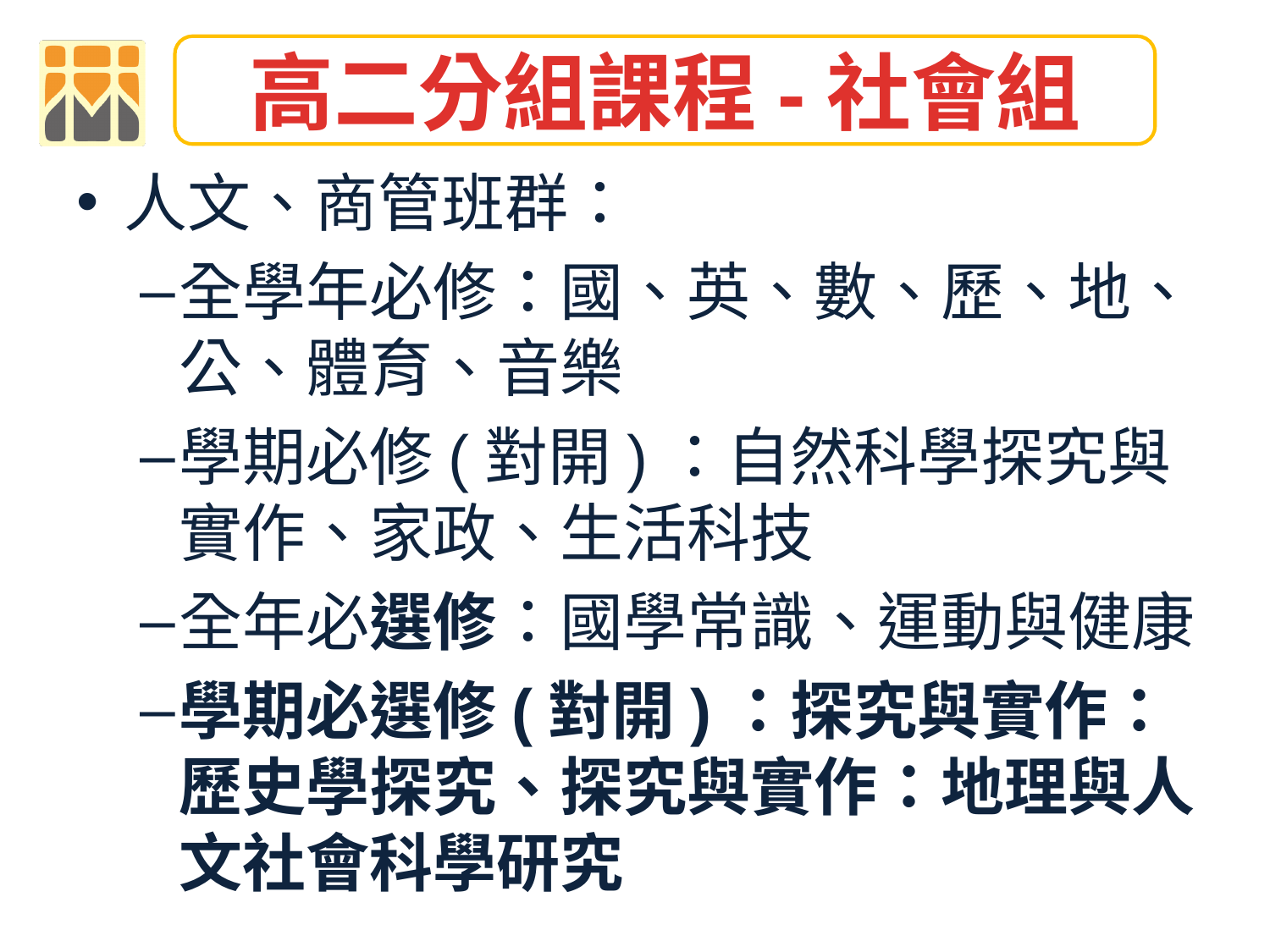

高二分組課程-社會組
人文、商管班群：
全學年必修：國、英、數、歷、地、公、體育、音樂
學期必修(對開)：自然科學探究與實作、家政、生活科技
全年必選修：國學常識、運動與健康
學期必選修(對開)：探究與實作：歷史學探究、探究與實作：地理與人文社會科學研究